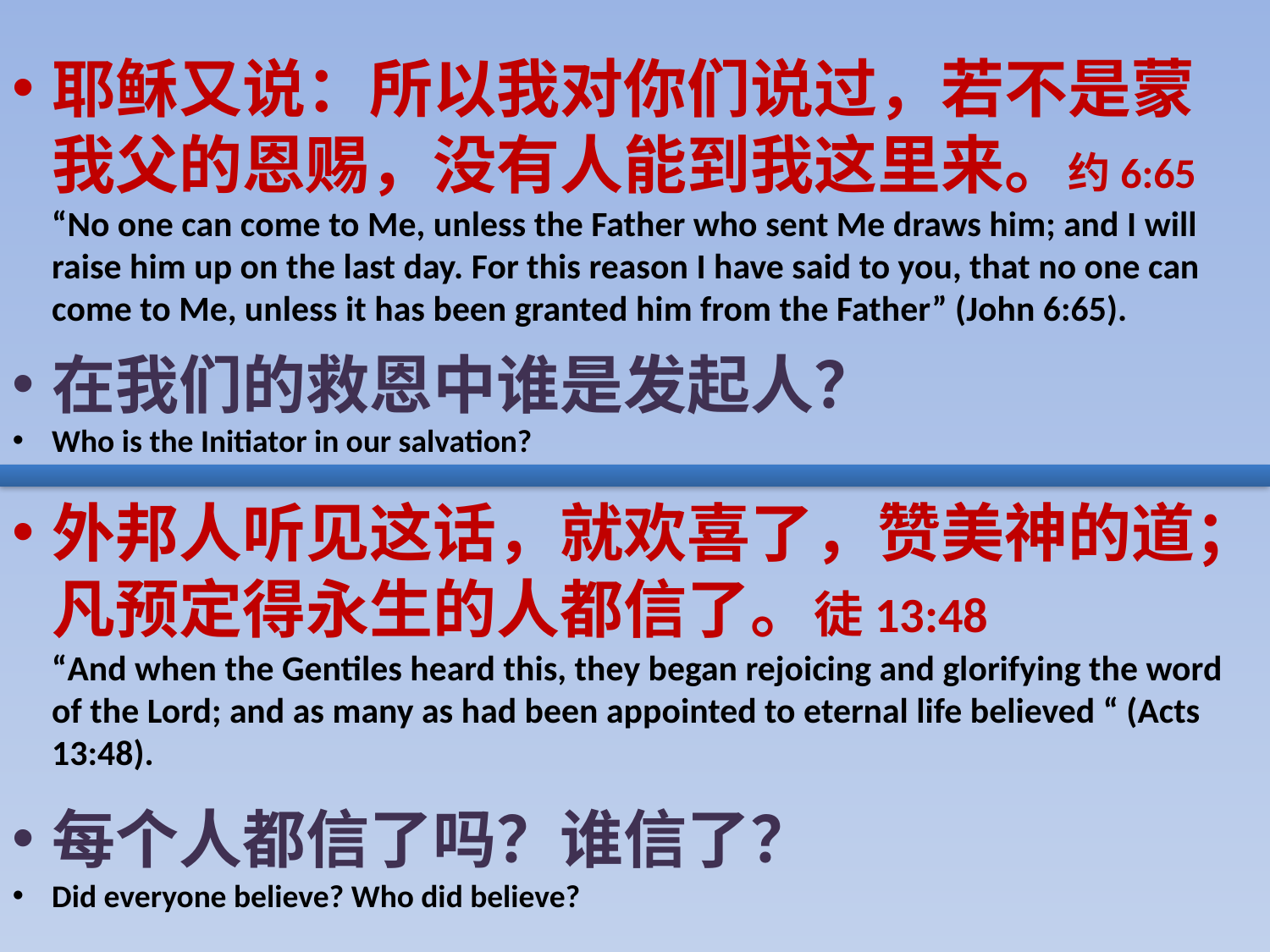

耶稣又说：所以我对你们说过，若不是蒙我父的恩赐，没有人能到我这里来。约6:65
“No one can come to Me, unless the Father who sent Me draws him; and I will raise him up on the last day. For this reason I have said to you, that no one can come to Me, unless it has been granted him from the Father” (John 6:65).
在我们的救恩中谁是发起人？
Who is the Initiator in our salvation?

外邦人听见这话，就欢喜了，赞美神的道；凡预定得永生的人都信了。徒13:48
“And when the Gentiles heard this, they began rejoicing and glorifying the word of the Lord; and as many as had been appointed to eternal life believed “ (Acts 13:48).
每个人都信了吗？谁信了？
Did everyone believe? Who did believe?